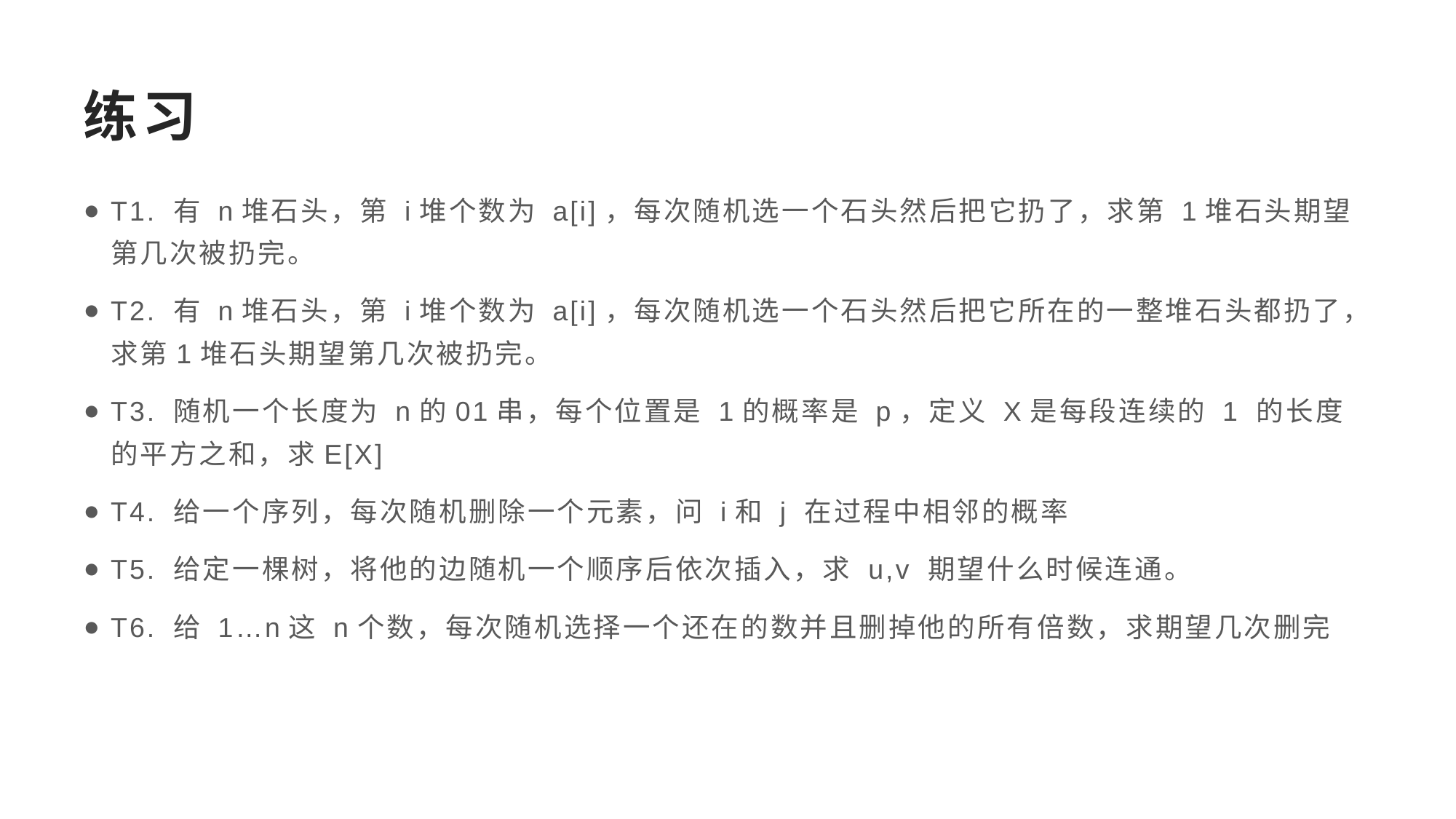

# 练习
T1. 有 n堆石头，第 i堆个数为 a[i]，每次随机选一个石头然后把它扔了，求第 1堆石头期望第几次被扔完。
T2. 有 n堆石头，第 i堆个数为 a[i]，每次随机选一个石头然后把它所在的一整堆石头都扔了，求第1堆石头期望第几次被扔完。
T3. 随机一个长度为 n的01串，每个位置是 1的概率是 p，定义 X是每段连续的 1 的长度的平方之和，求E[X]
T4. 给一个序列，每次随机删除一个元素，问 i和 j 在过程中相邻的概率
T5. 给定一棵树，将他的边随机一个顺序后依次插入，求 u,v 期望什么时候连通。
T6. 给 1…n这 n个数，每次随机选择一个还在的数并且删掉他的所有倍数，求期望几次删完